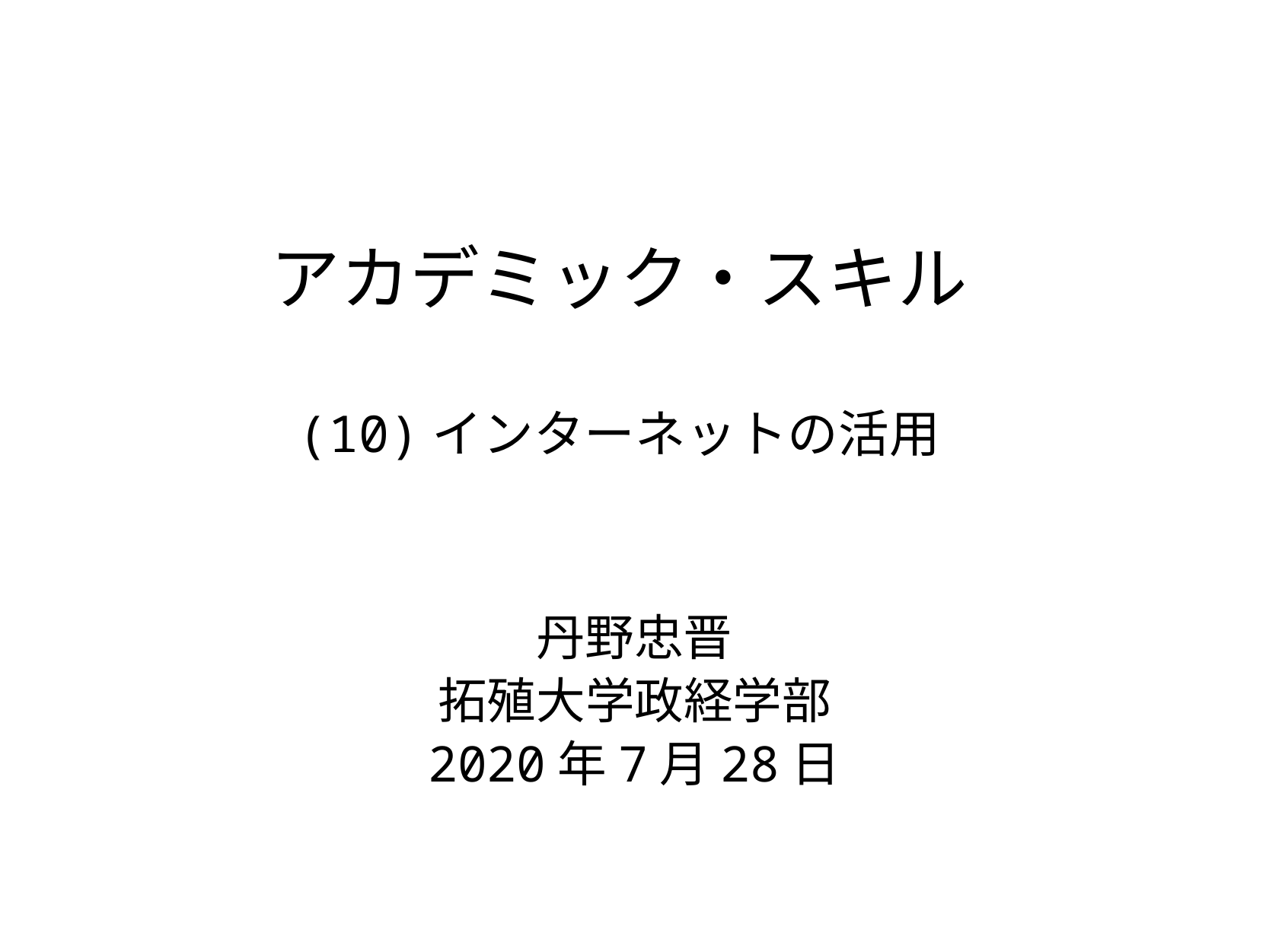

# アカデミック・スキル (10)インターネットの活用

丹野忠晋
拓殖大学政経学部
2020年7月28日